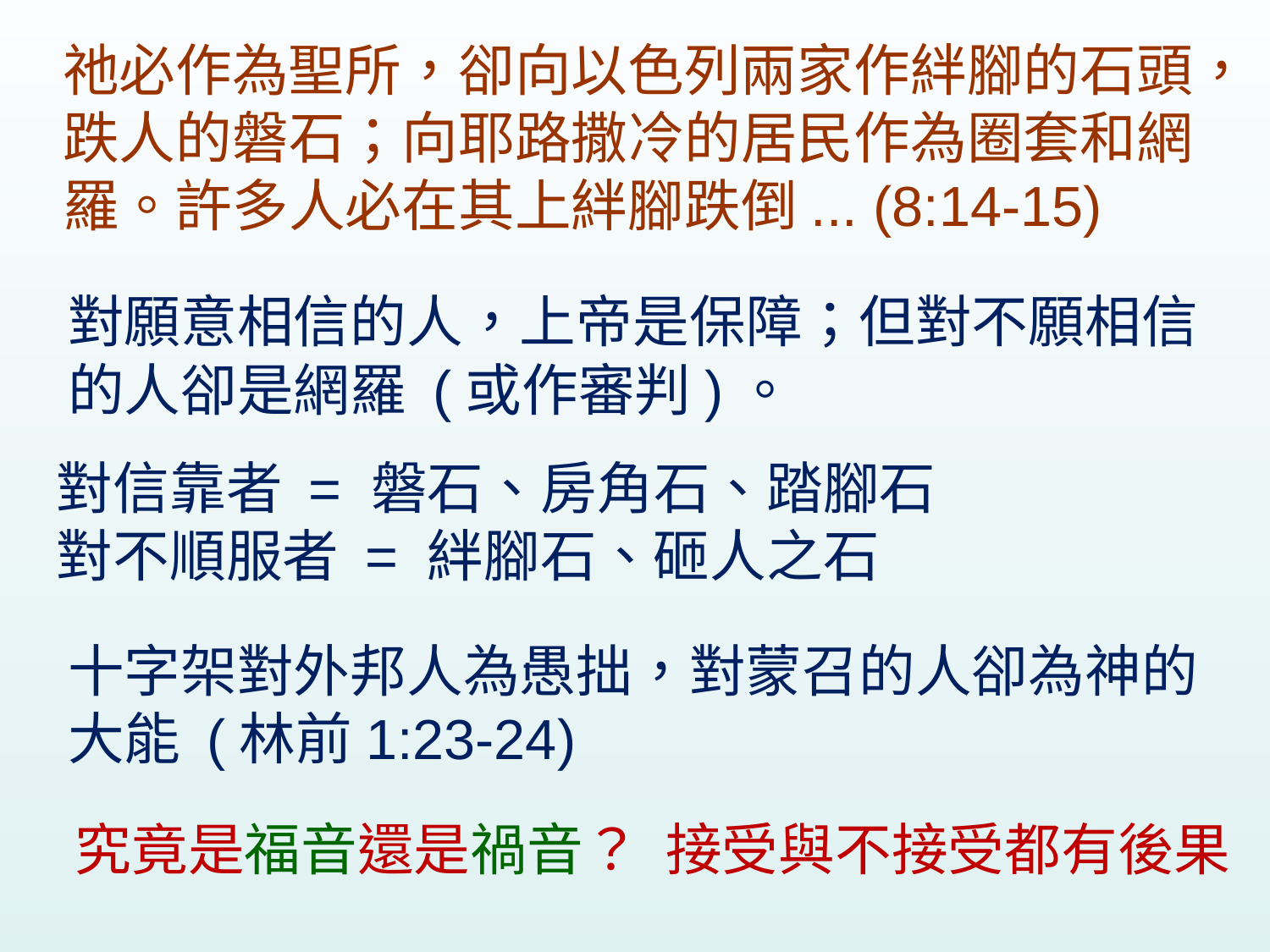

祂必作為聖所，卻向以色列兩家作絆腳的石頭，跌人的磐石；向耶路撒冷的居民作為圈套和網羅。許多人必在其上絆腳跌倒... (8:14-15)
對願意相信的人，上帝是保障；但對不願相信
的人卻是網羅 (或作審判)。
對信靠者 = 磐石、房角石、踏腳石
對不順服者 = 絆腳石、砸人之石
十字架對外邦人為愚拙，對蒙召的人卻為神的
大能 (林前1:23-24)
究竟是福音還是禍音？  接受與不接受都有後果